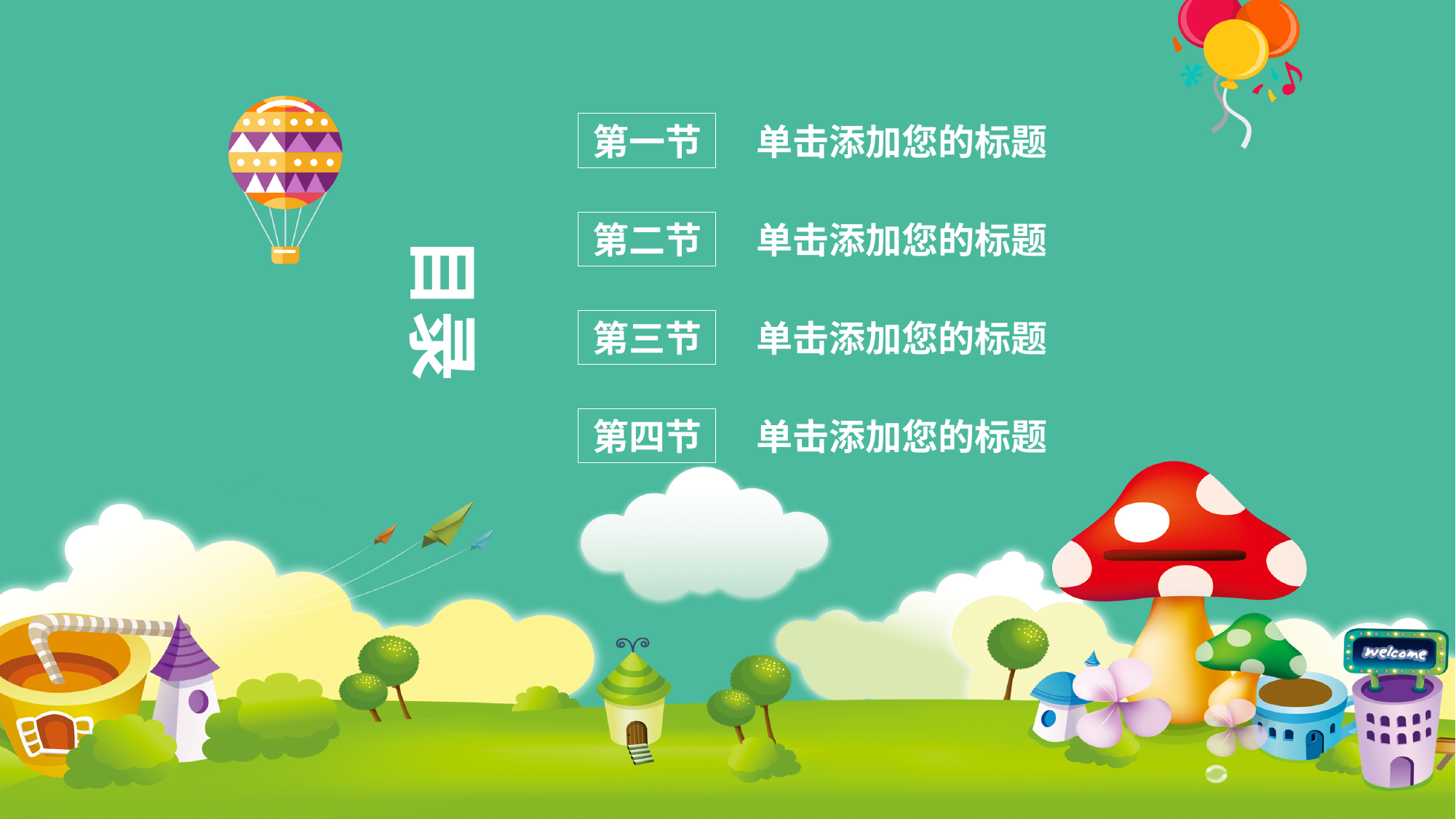

单击添加您的标题
第一节
目录
单击添加您的标题
第二节
单击添加您的标题
第三节
单击添加您的标题
第四节